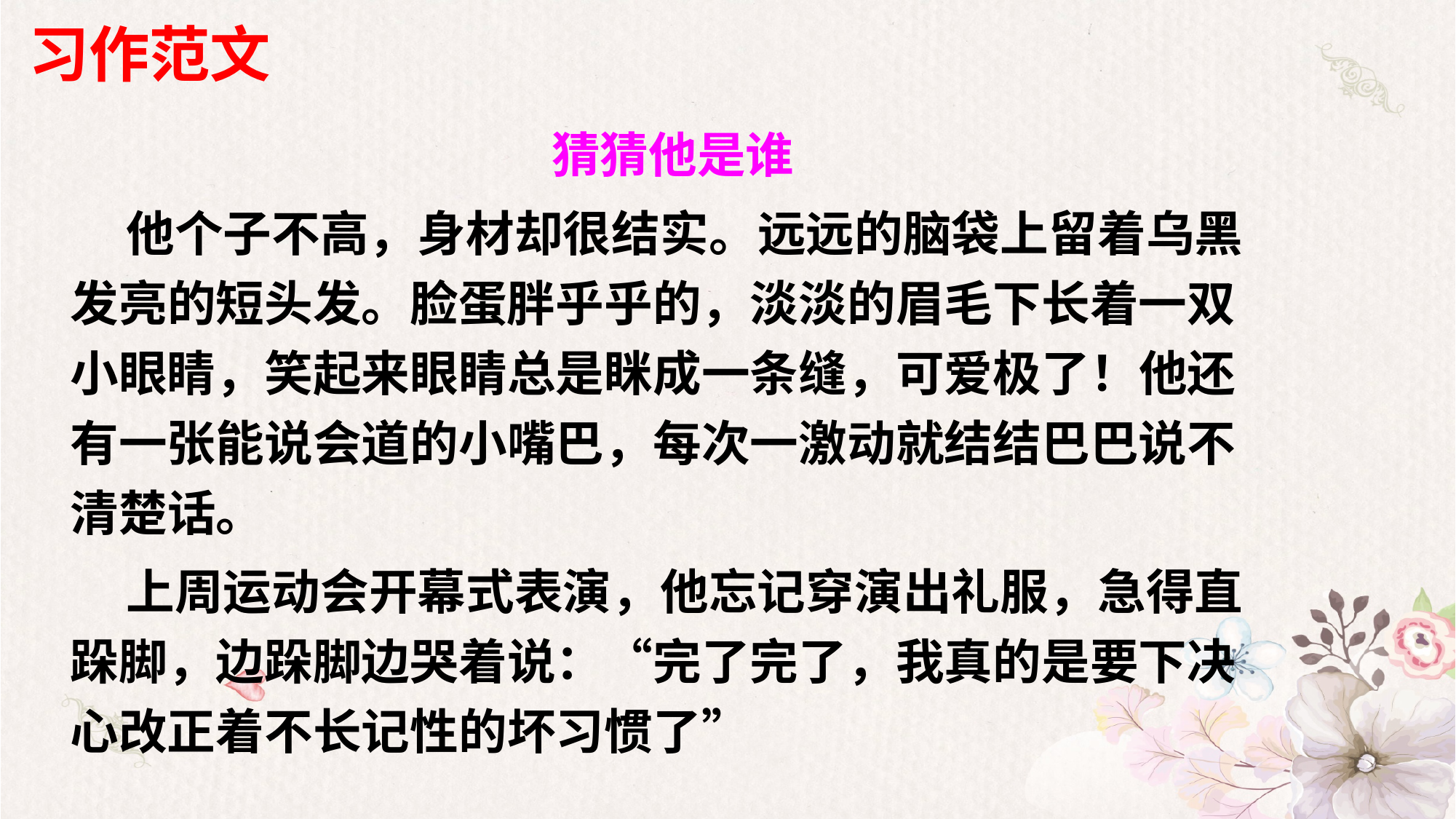

# 习作范文
猜猜他是谁
    他个子不高，身材却很结实。远远的脑袋上留着乌黑发亮的短头发。脸蛋胖乎乎的，淡淡的眉毛下长着一双小眼睛，笑起来眼睛总是眯成一条缝，可爱极了！他还有一张能说会道的小嘴巴，每次一激动就结结巴巴说不清楚话。
    上周运动会开幕式表演，他忘记穿演出礼服，急得直跺脚，边跺脚边哭着说：“完了完了，我真的是要下决心改正着不长记性的坏习惯了”